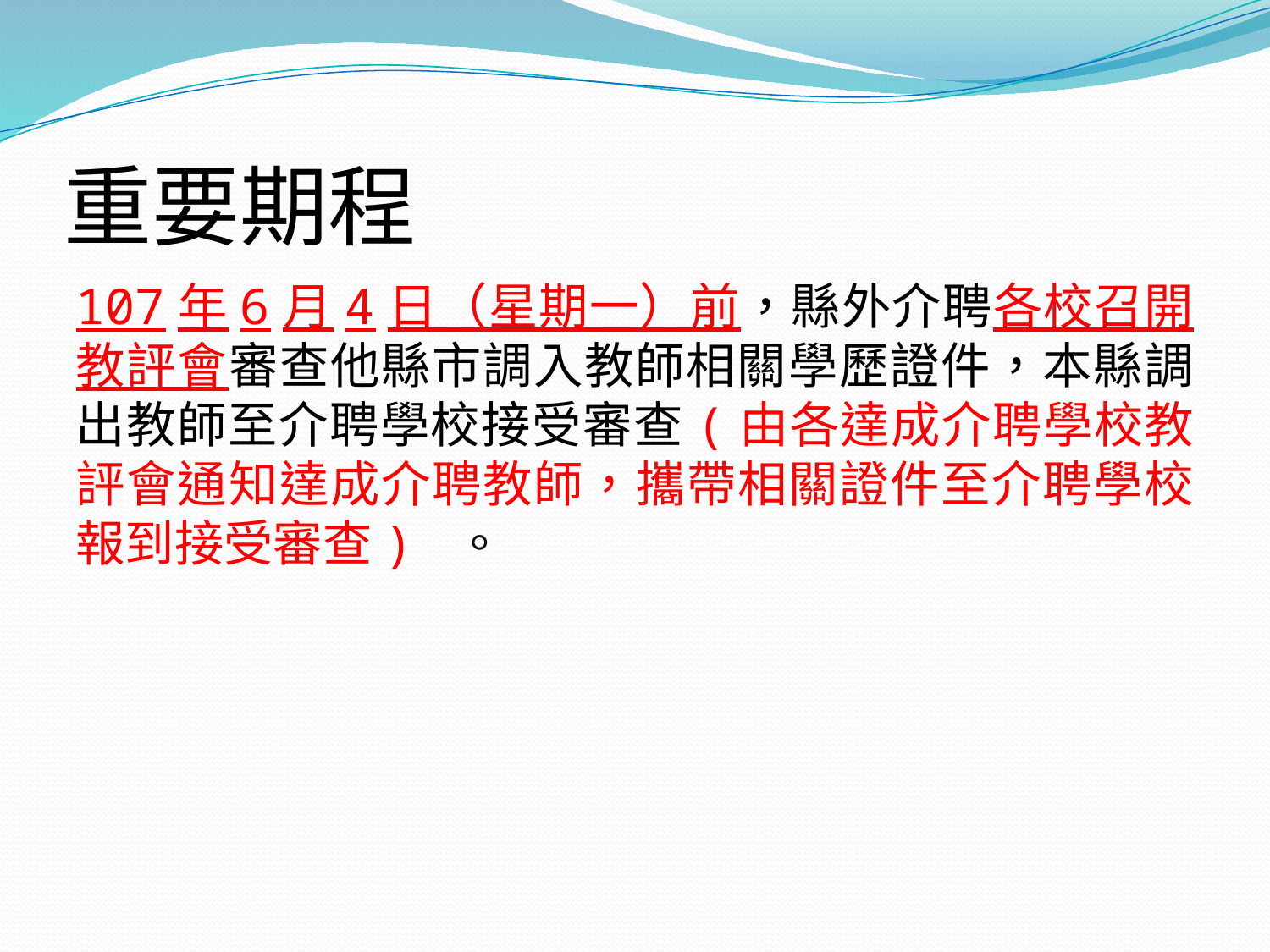

# 重要期程
107年6月4日（星期一）前，縣外介聘各校召開教評會審查他縣市調入教師相關學歷證件，本縣調出教師至介聘學校接受審查(由各達成介聘學校教評會通知達成介聘教師，攜帶相關證件至介聘學校報到接受審查) 。